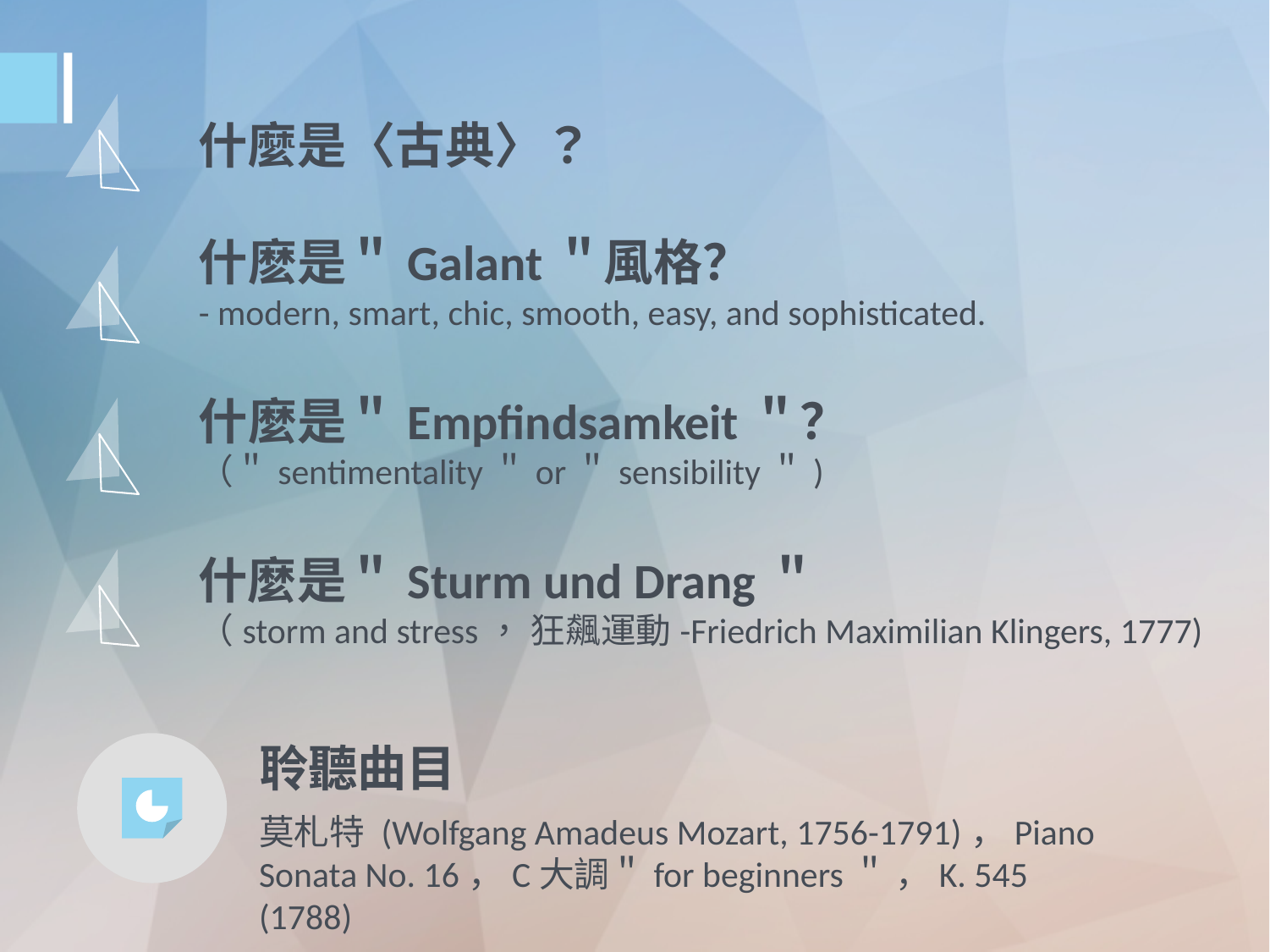

什麼是〈古典〉？
什麽是＂Galant＂風格？
- modern, smart, chic, smooth, easy, and sophisticated.

什麼是＂Empfindsamkeit＂？
（＂sentimentality＂or＂sensibility＂)

什麼是＂Sturm und Drang＂
（storm and stress， 狂飆運動-Friedrich Maximilian Klingers, 1777)

聆聽曲目

莫札特 (Wolfgang Amadeus Mozart, 1756-1791)，Piano Sonata No. 16，C大調＂for beginners＂ ，K. 545 (1788)